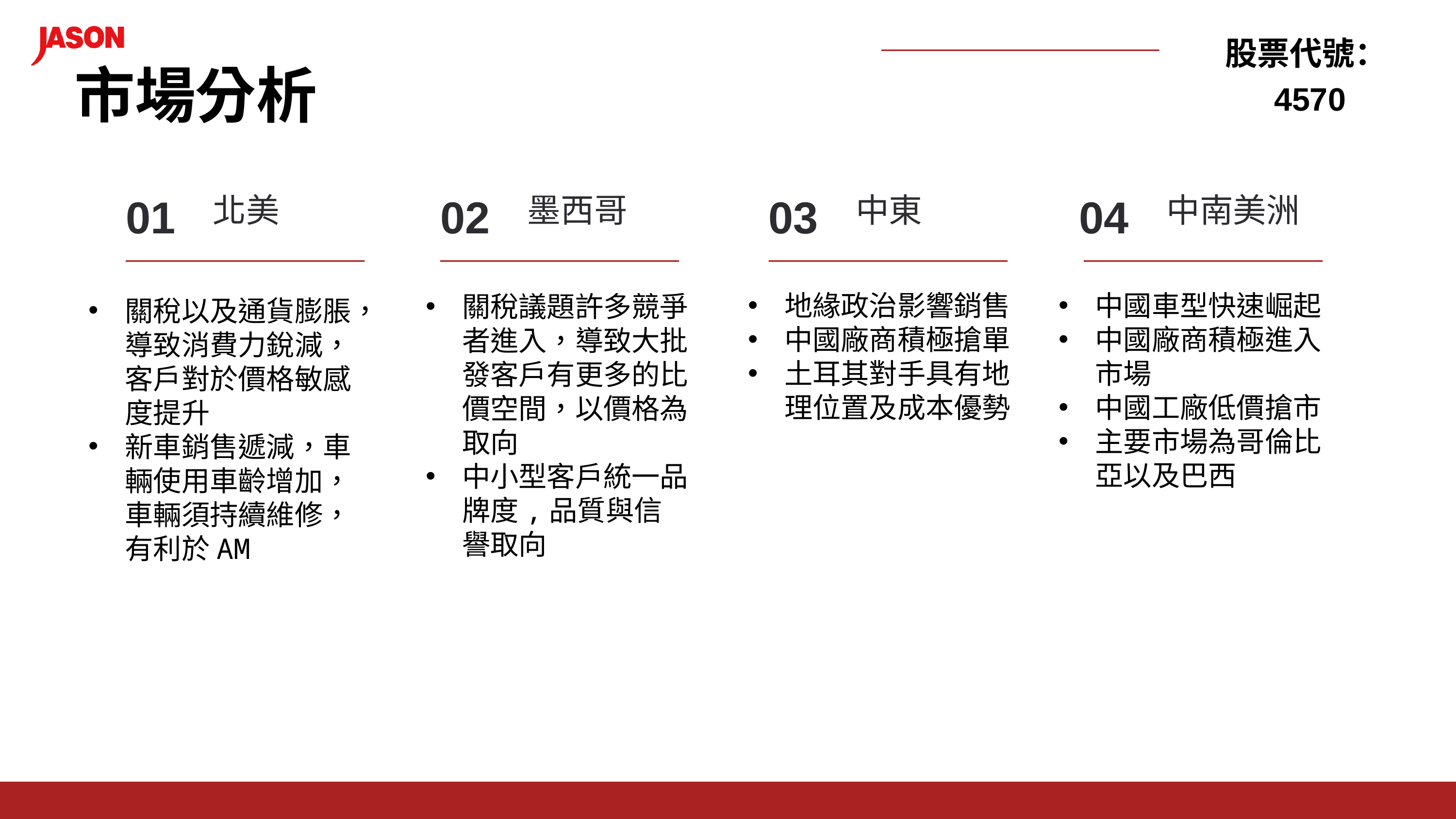

股票代號：4570

市場分析

中南美洲
04
北美
01
墨西哥
02
中東
03

關稅議題許多競爭者進入，導致大批發客戶有更多的比價空間，以價格為取向
中小型客戶統一品牌度,品質與信譽取向
地緣政治影響銷售
中國廠商積極搶單
土耳其對手具有地理位置及成本優勢

中國車型快速崛起
中國廠商積極進入市場
中國工廠低價搶市
主要市場為哥倫比亞以及巴西

關稅以及通貨膨脹，導致消費力銳減，客戶對於價格敏感度提升
新車銷售遞減，車輛使用車齡增加，車輛須持續維修，有利於AM